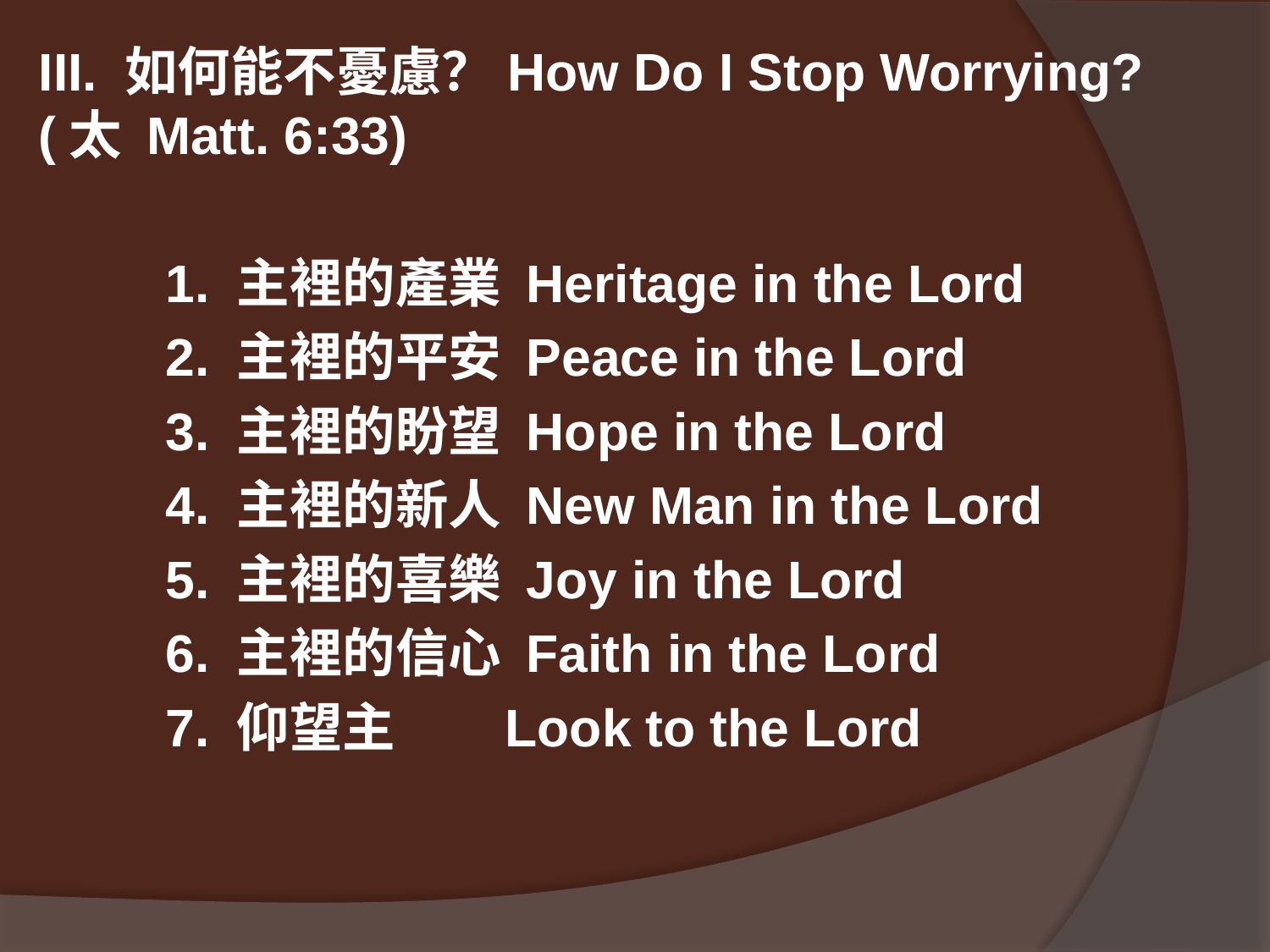

#
III. 如何能不憂慮？How Do I Stop Worrying? (太 Matt. 6:33)

	1. 主裡的產業 Heritage in the Lord
	2. 主裡的平安 Peace in the Lord
	3. 主裡的盼望 Hope in the Lord
	4. 主裡的新人 New Man in the Lord
	5. 主裡的喜樂 Joy in the Lord
	6. 主裡的信心 Faith in the Lord
	7. 仰望主        Look to the Lord